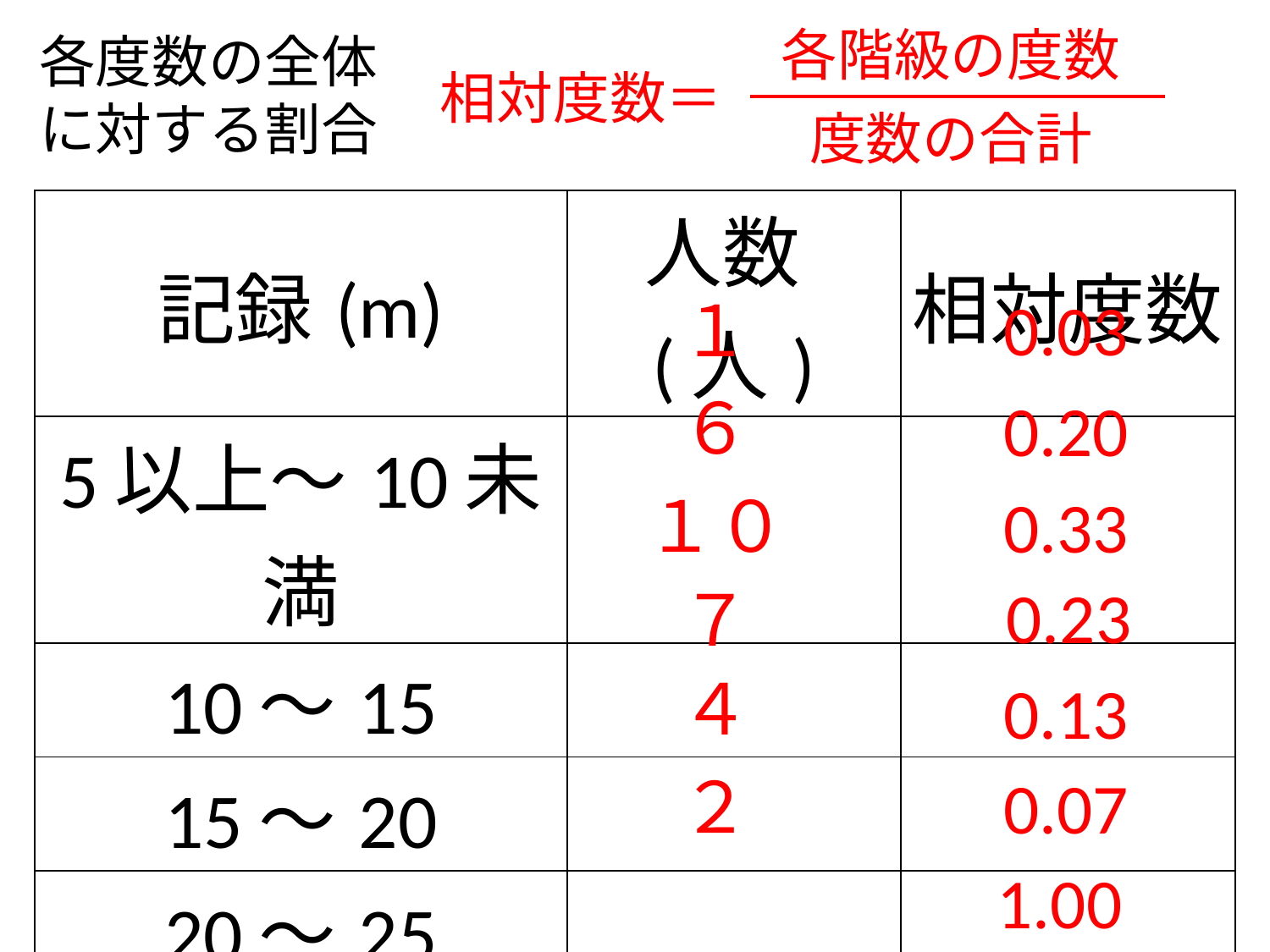

各階級の度数
各度数の全体
に対する割合
相対度数＝
度数の合計
| 記録(m) | 人数(人) | 相対度数 |
| --- | --- | --- |
| 5以上～10未満 |  |  |
| 10～15 |  |  |
| 15～20 |  |  |
| 20～25 |  |  |
| 25～30 |  |  |
| 30～35 |  |  |
| 合　　計 | 30 |  |
0.03
１
６
0.20
１０
0.33
0.23
７
４
0.13
２
0.07
1.00